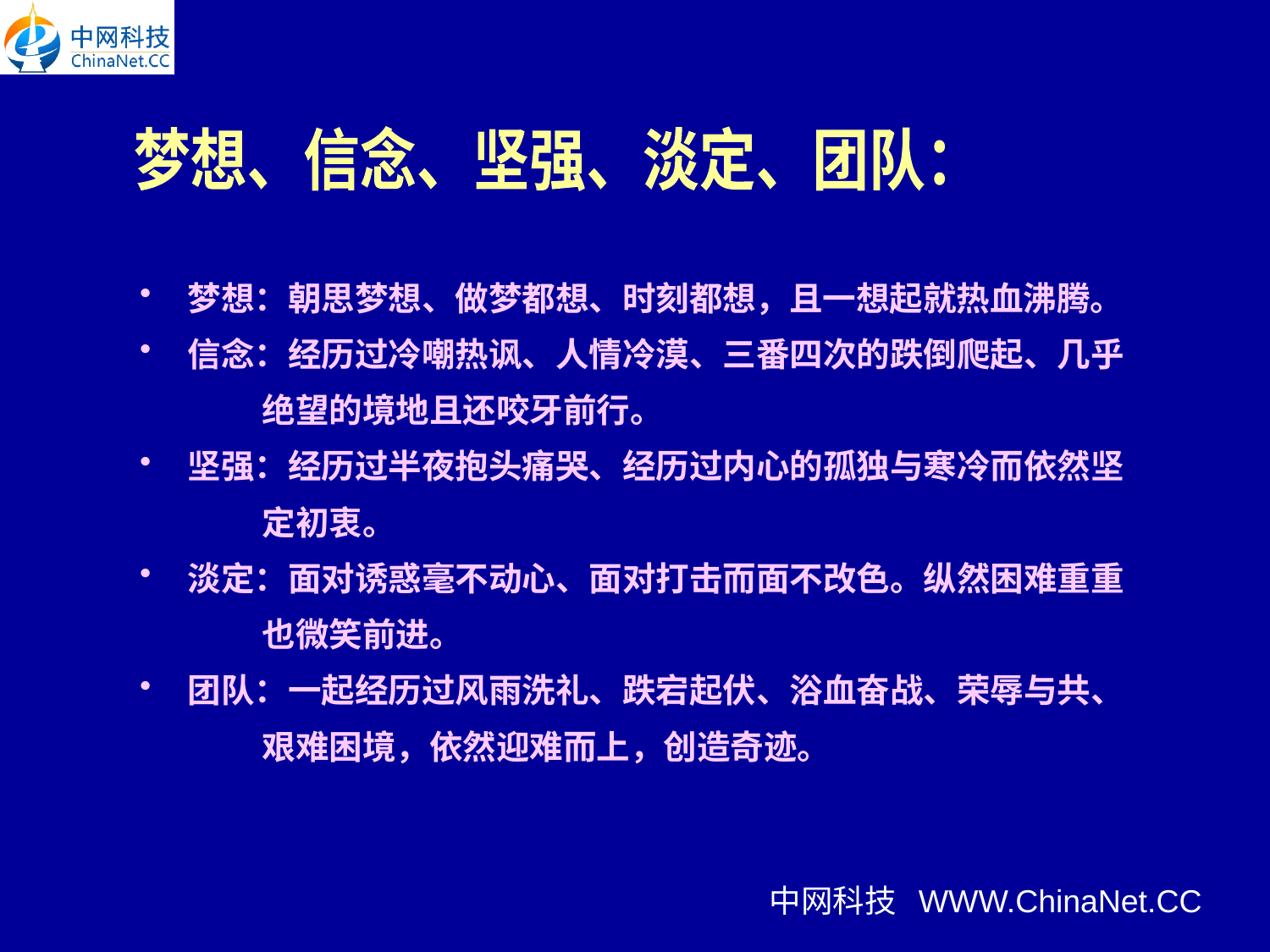

梦想、信念、坚强、淡定、团队：
梦想：朝思梦想、做梦都想、时刻都想，且一想起就热血沸腾。
信念：经历过冷嘲热讽、人情冷漠、三番四次的跌倒爬起、几乎
               绝望的境地且还咬牙前行。
坚强：经历过半夜抱头痛哭、经历过内心的孤独与寒冷而依然坚
               定初衷。
淡定：面对诱惑毫不动心、面对打击而面不改色。纵然困难重重
               也微笑前进。
团队：一起经历过风雨洗礼、跌宕起伏、浴血奋战、荣辱与共、
               艰难困境，依然迎难而上，创造奇迹。